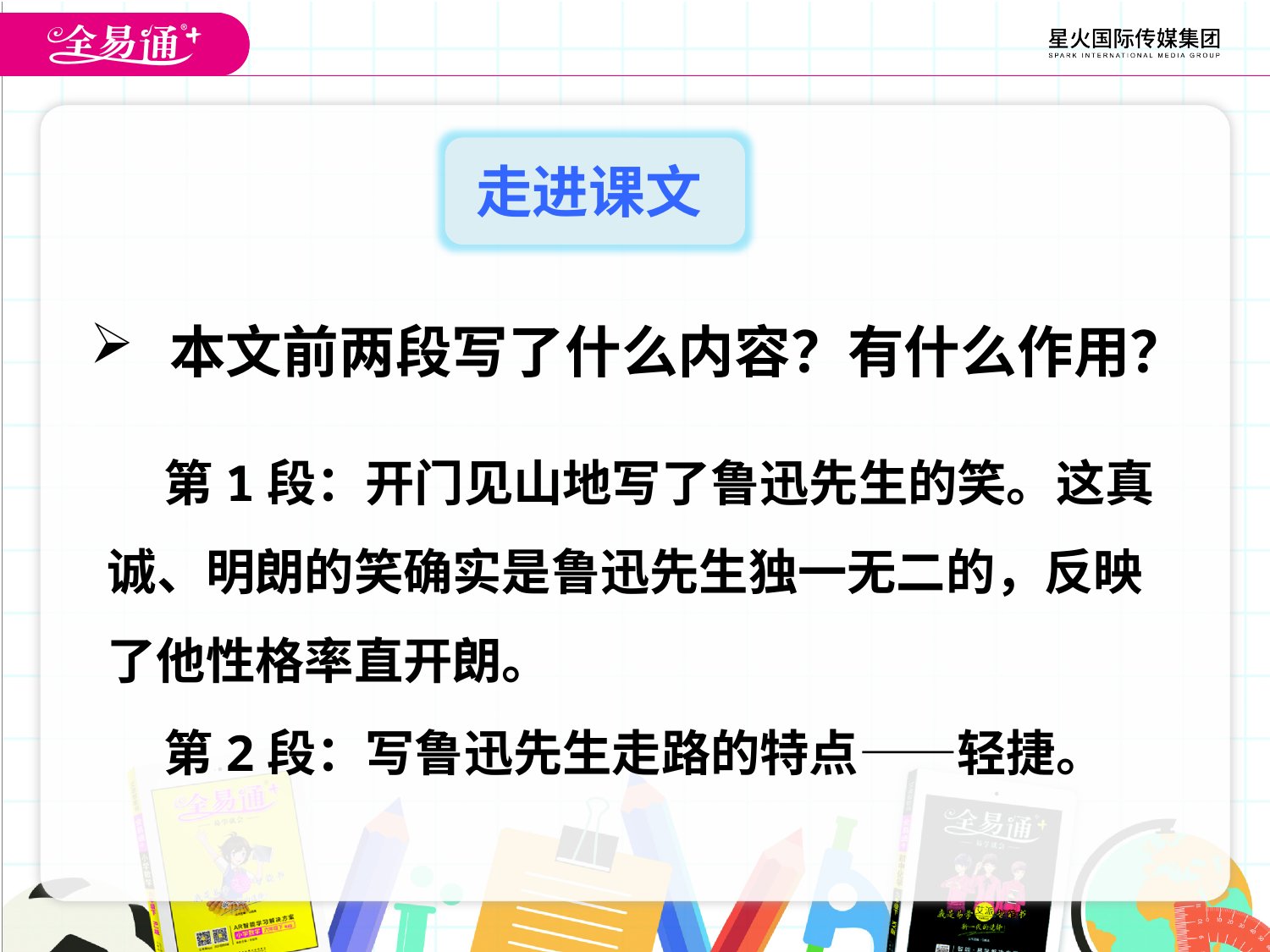

走进课文
本文前两段写了什么内容？有什么作用？
    第1段：开门见山地写了鲁迅先生的笑。这真诚、明朗的笑确实是鲁迅先生独一无二的，反映了他性格率直开朗。
    第2段：写鲁迅先生走路的特点——轻捷。